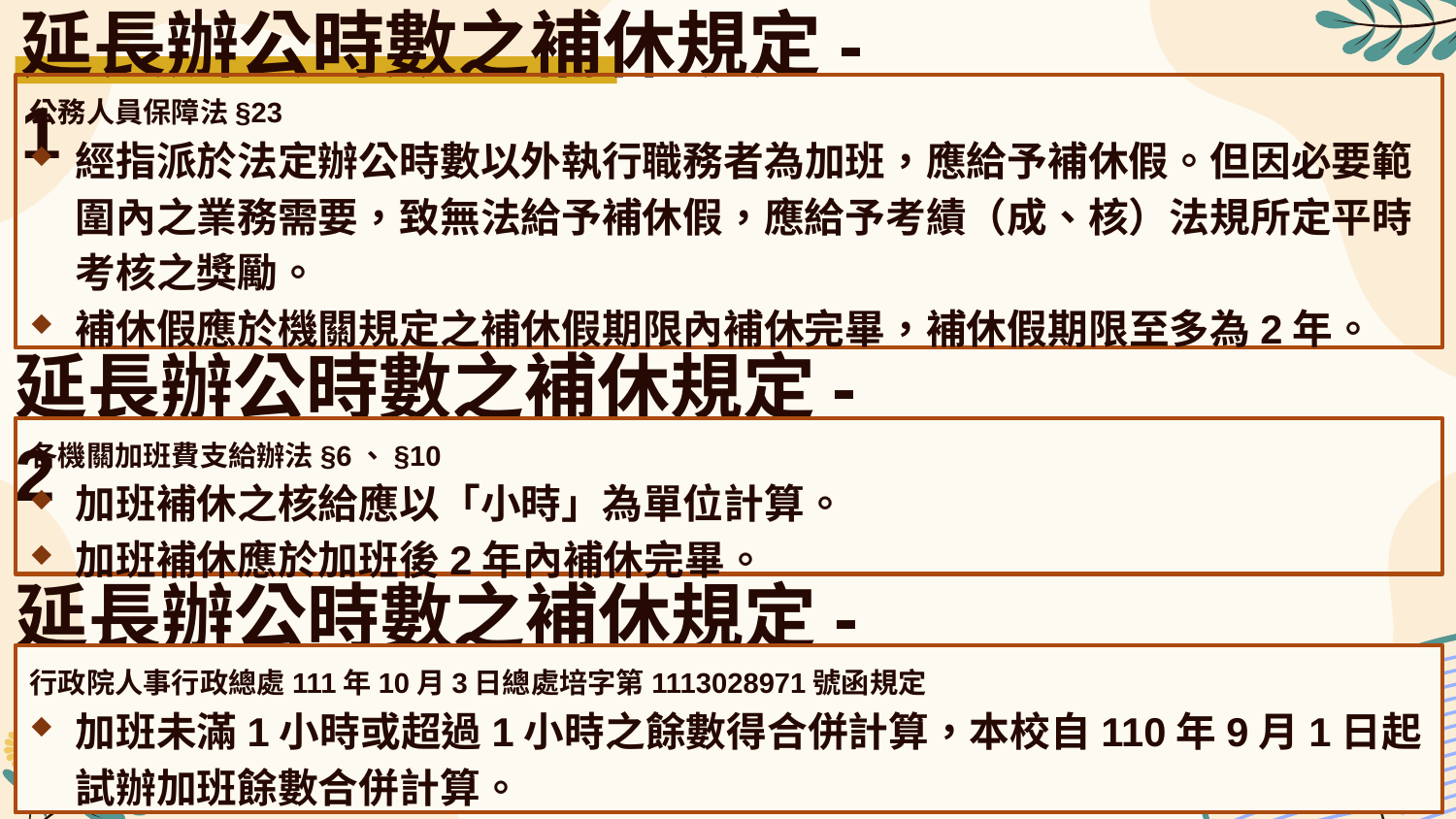

# 延長辦公時數之補休規定-1

公務人員保障法§23
經指派於法定辦公時數以外執行職務者為加班，應給予補休假。但因必要範圍內之業務需要，致無法給予補休假，應給予考績（成、核）法規所定平時考核之獎勵。
補休假應於機關規定之補休假期限內補休完畢，補休假期限至多為2年。
延長辦公時數之補休規定-2
各機關加班費支給辦法§6、§10
加班補休之核給應以「小時」為單位計算。
加班補休應於加班後2年內補休完畢。

延長辦公時數之補休規定-3
行政院人事行政總處111年10月3日總處培字第1113028971號函規定
加班未滿1小時或超過1小時之餘數得合併計算，本校自110年9月1日起試辦加班餘數合併計算。